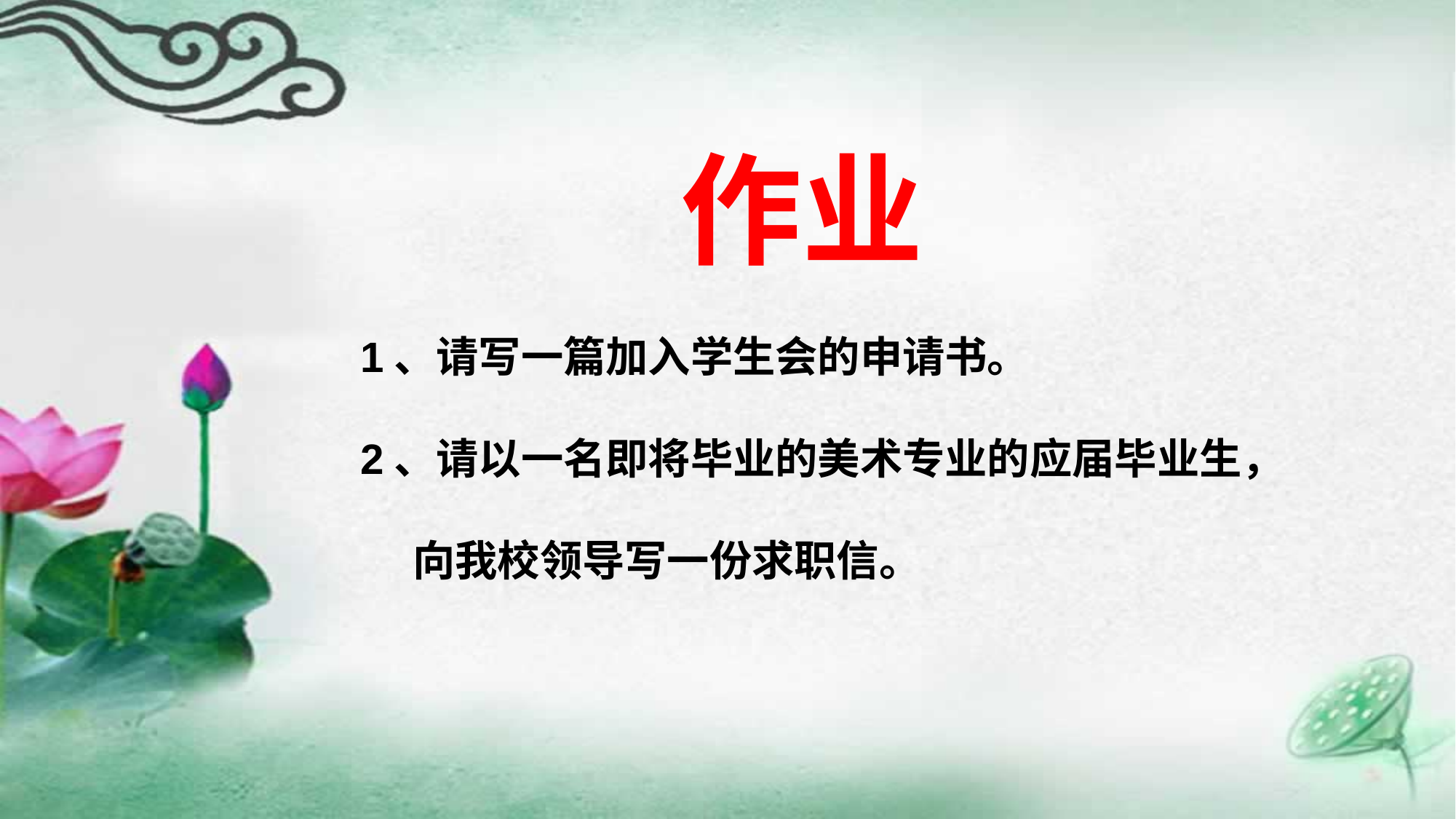

作业

       1、请写一篇加入学生会的申请书。

       2、请以一名即将毕业的美术专业的应届毕业生，

             向我校领导写一份求职信。